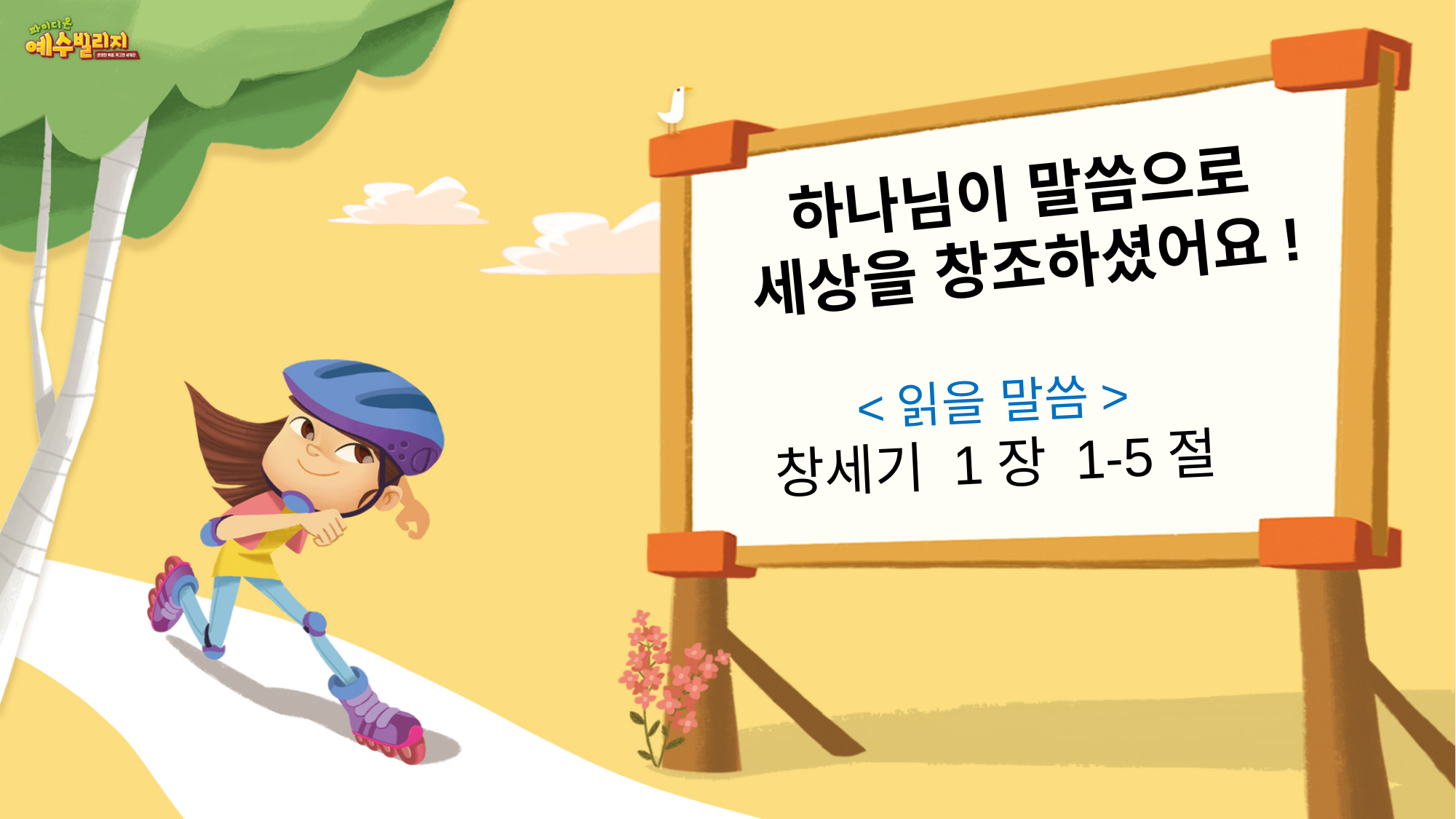

하나님이 말씀으로
세상을 창조하셨어요!
<읽을 말씀>
창세기 1장 1-5절